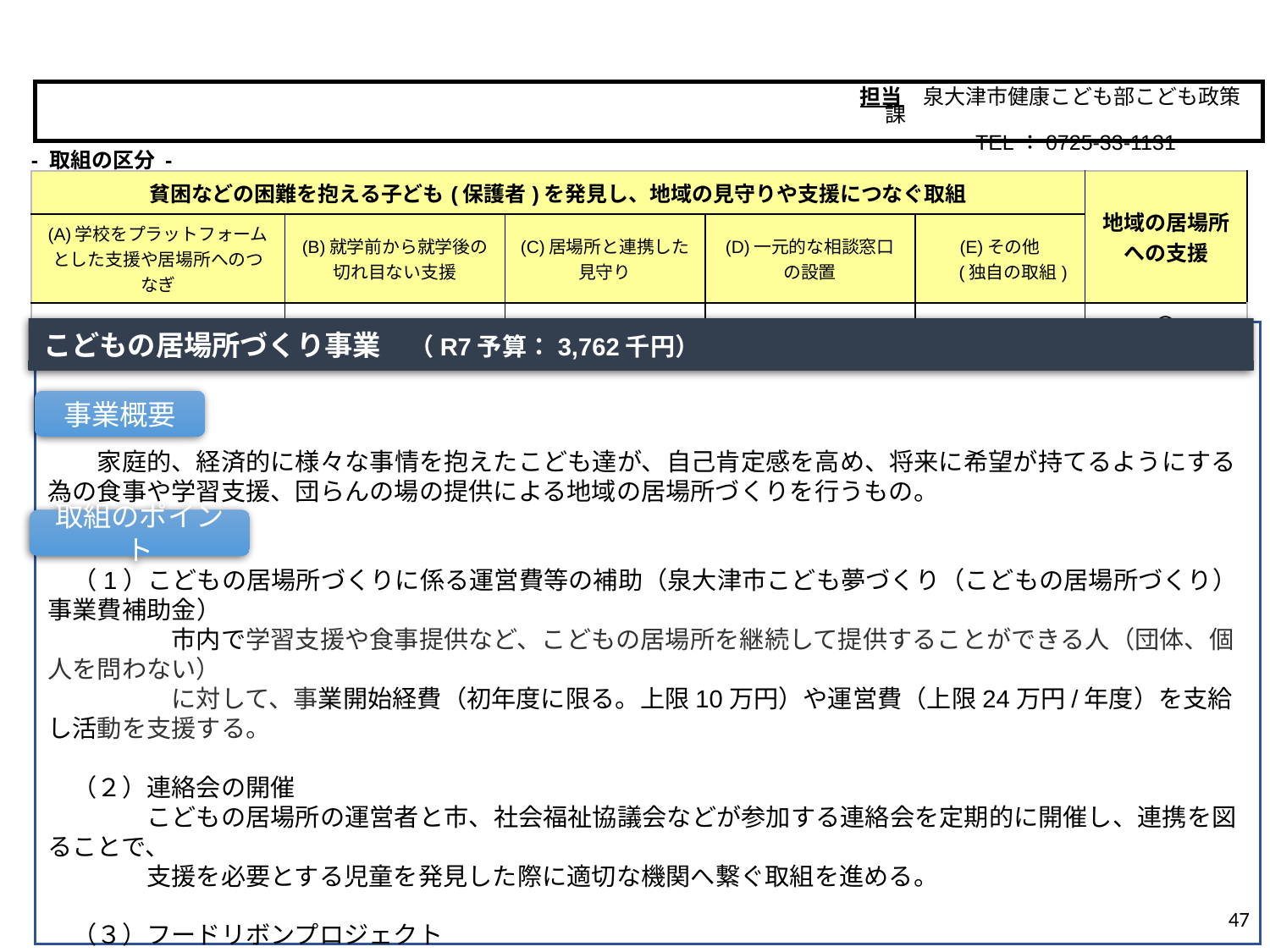

担当　泉大津市健康こども部こども政策課
　　　　　 TEL：0725-33-1131

泉大津市
- 取組の区分 -
| 貧困などの困難を抱える子ども(保護者)を発見し、地域の見守りや支援につなぐ取組 |  |  |  |  | 地域の居場所 への支援 |
| --- | --- | --- | --- | --- | --- |
| (A)学校をプラットフォームとした支援や居場所へのつなぎ | (B)就学前から就学後の 切れ目ない支援 | (C)居場所と連携した 見守り | (D)一元的な相談窓口 の設置 | (E)その他 　 (独自の取組) |  |
|  |  |  |  |  | 〇 |
こどもの居場所づくり事業　（R7予算：3,762千円）

　　家庭的、経済的に様々な事情を抱えたこども達が、自己肯定感を高め、将来に希望が持てるようにする為の食事や学習支援、団らんの場の提供による地域の居場所づくりを行うもの。

　（1）こどもの居場所づくりに係る運営費等の補助（泉大津市こども夢づくり（こどもの居場所づくり）事業費補助金）
　　　　　市内で学習支援や食事提供など、こどもの居場所を継続して提供することができる人（団体、個人を問わない）
　　　　　に対して、事業開始経費（初年度に限る。上限10万円）や運営費（上限24万円/年度）を支給し活動を支援する。

　（２）連絡会の開催
　　　　こどもの居場所の運営者と市、社会福祉協議会などが参加する連絡会を定期的に開催し、連携を図ることで、
　　　　支援を必要とする児童を発見した際に適切な機関へ繋ぐ取組を進める。

　（３）フードリボンプロジェクト
　　　　飲食店による新たなこども食堂の形として、一般社団法人ロングスプーン協会が実施するフードリボンプロジェクト
　　　　を、市が普及啓発するとともに、のぼりやリボン掲示用ボードなどの事業開始に必要な物品を市も準備し、協力店
　　　　舗に配付することで、こどもたちの一食を支える。
事業概要
取組のポイント
47